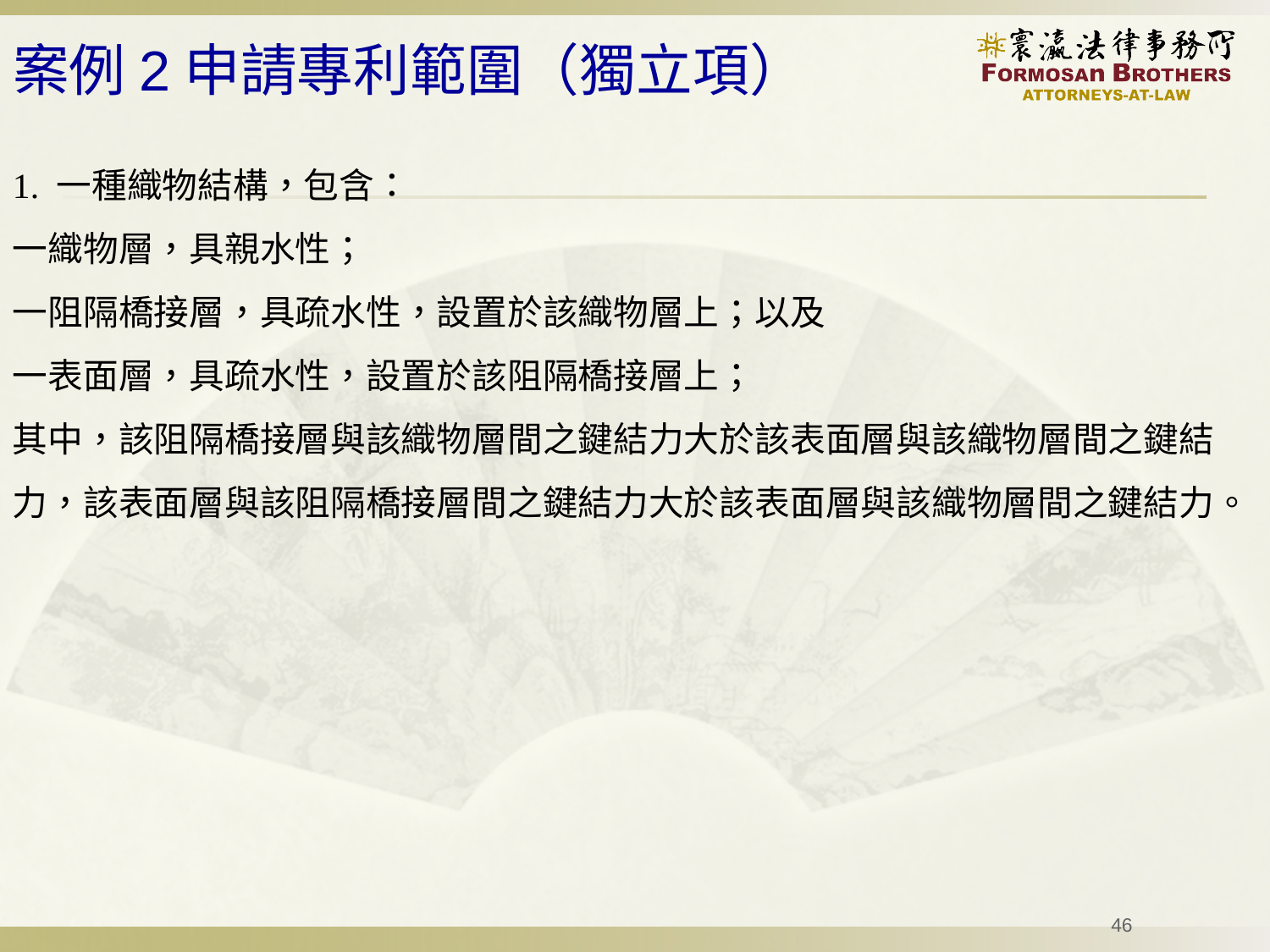

# 案例2申請專利範圍（獨立項）
1. 一種織物結構，包含：
一織物層，具親水性；
一阻隔橋接層，具疏水性，設置於該織物層上；以及
一表面層，具疏水性，設置於該阻隔橋接層上；
其中，該阻隔橋接層與該織物層間之鍵結力大於該表面層與該織物層間之鍵結力，該表面層與該阻隔橋接層間之鍵結力大於該表面層與該織物層間之鍵結力。

46